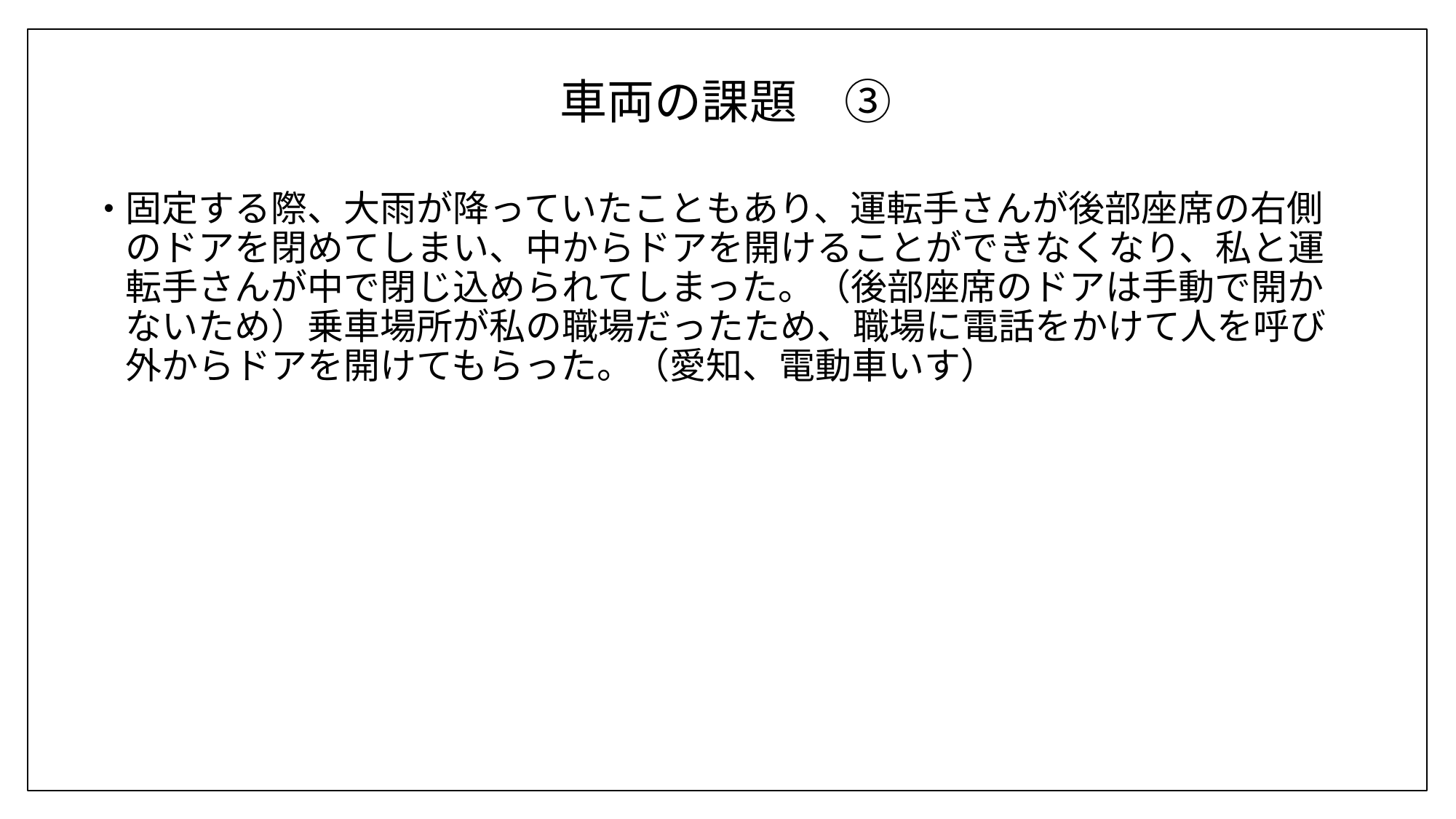

# 車両の課題　③
固定する際、大雨が降っていたこともあり、運転手さんが後部座席の右側のドアを閉めてしまい、中からドアを開けることができなくなり、私と運転手さんが中で閉じ込められてしまった。（後部座席のドアは手動で開かないため）乗車場所が私の職場だったため、職場に電話をかけて人を呼び外からドアを開けてもらった。（愛知、電動車いす）